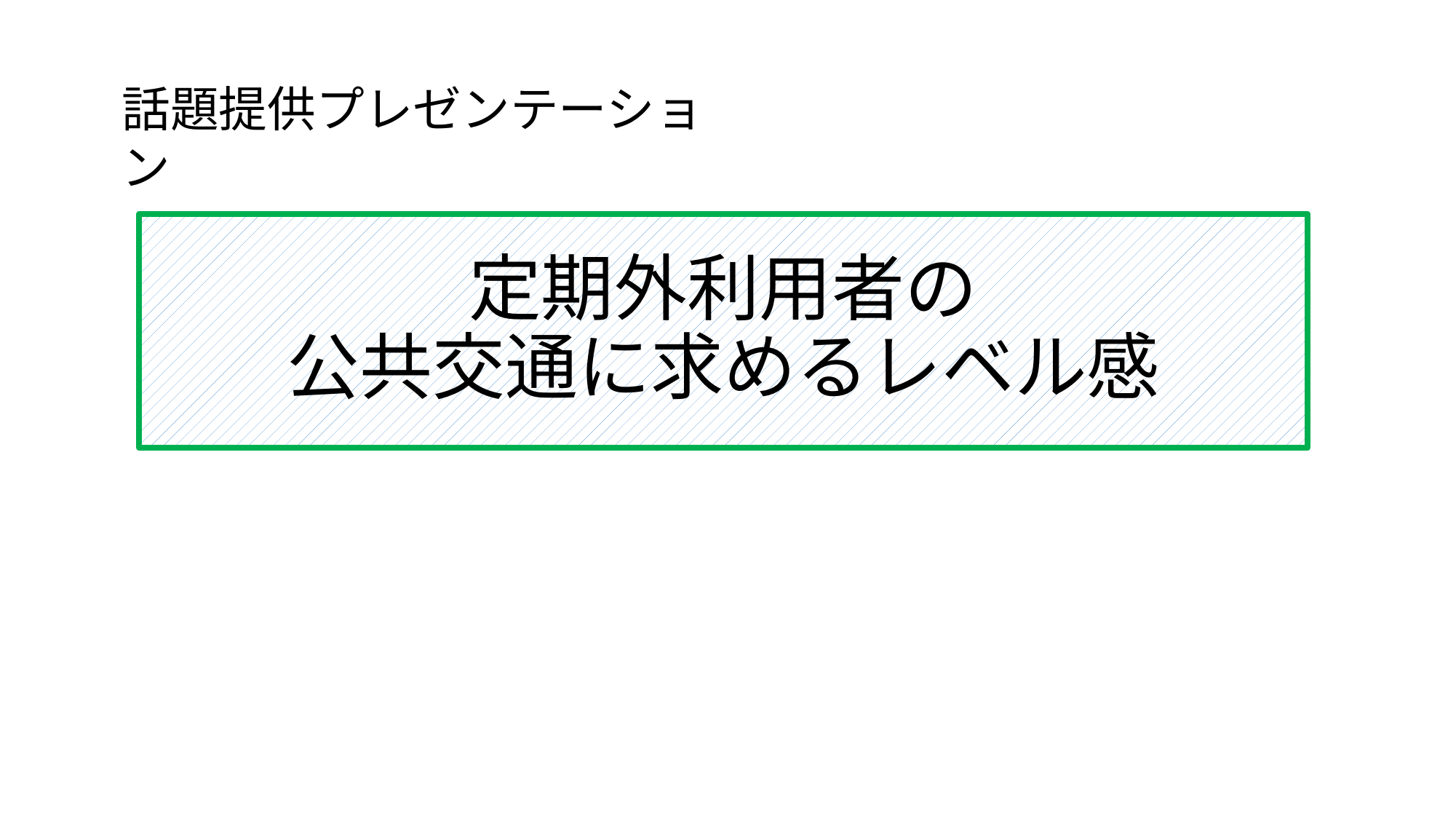

話題提供プレゼンテーション
# 定期外利用者の 公共交通に求めるレベル感